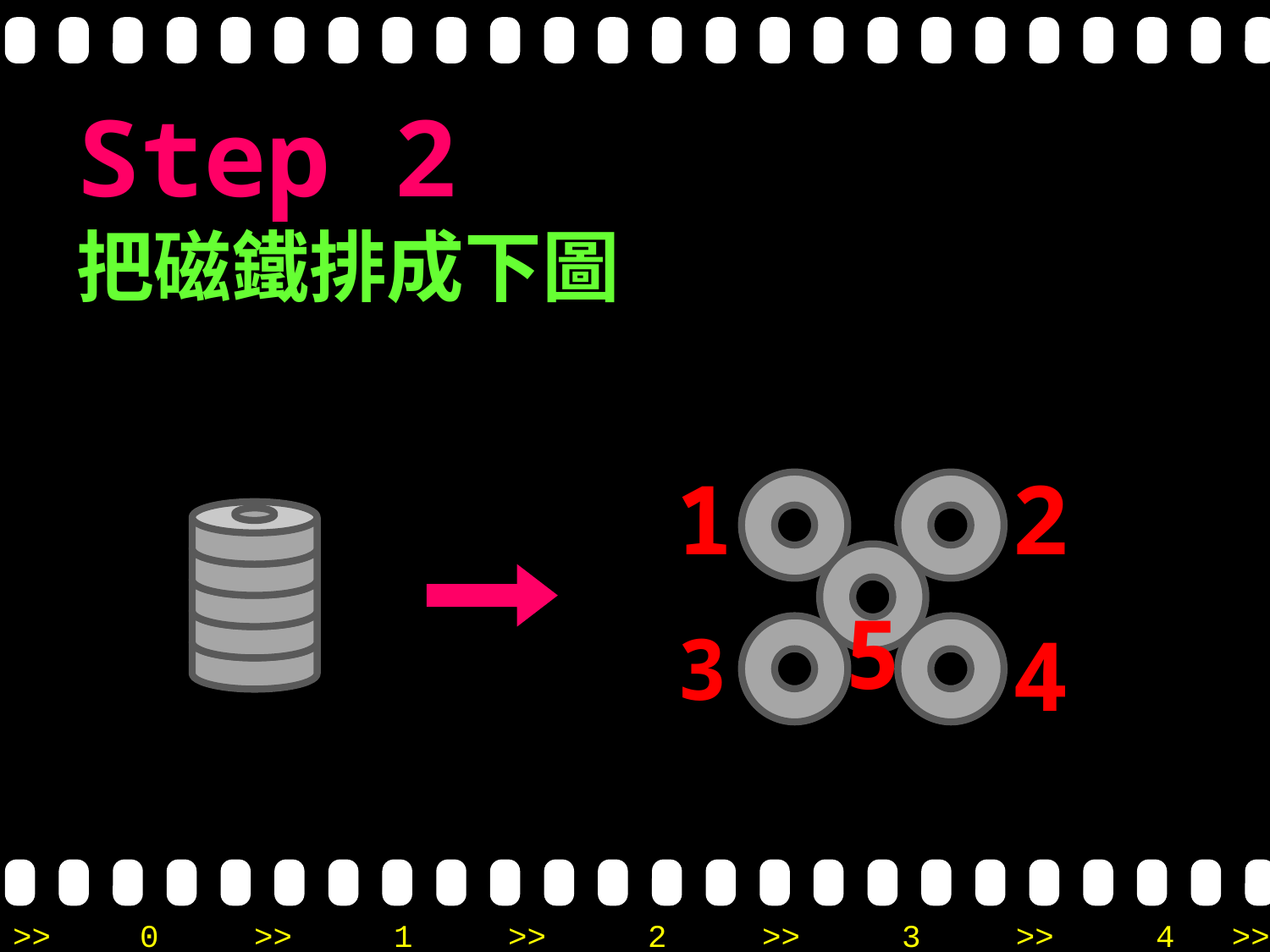

# Step 2 把磁鐵排成下圖
1
2

5
3
4